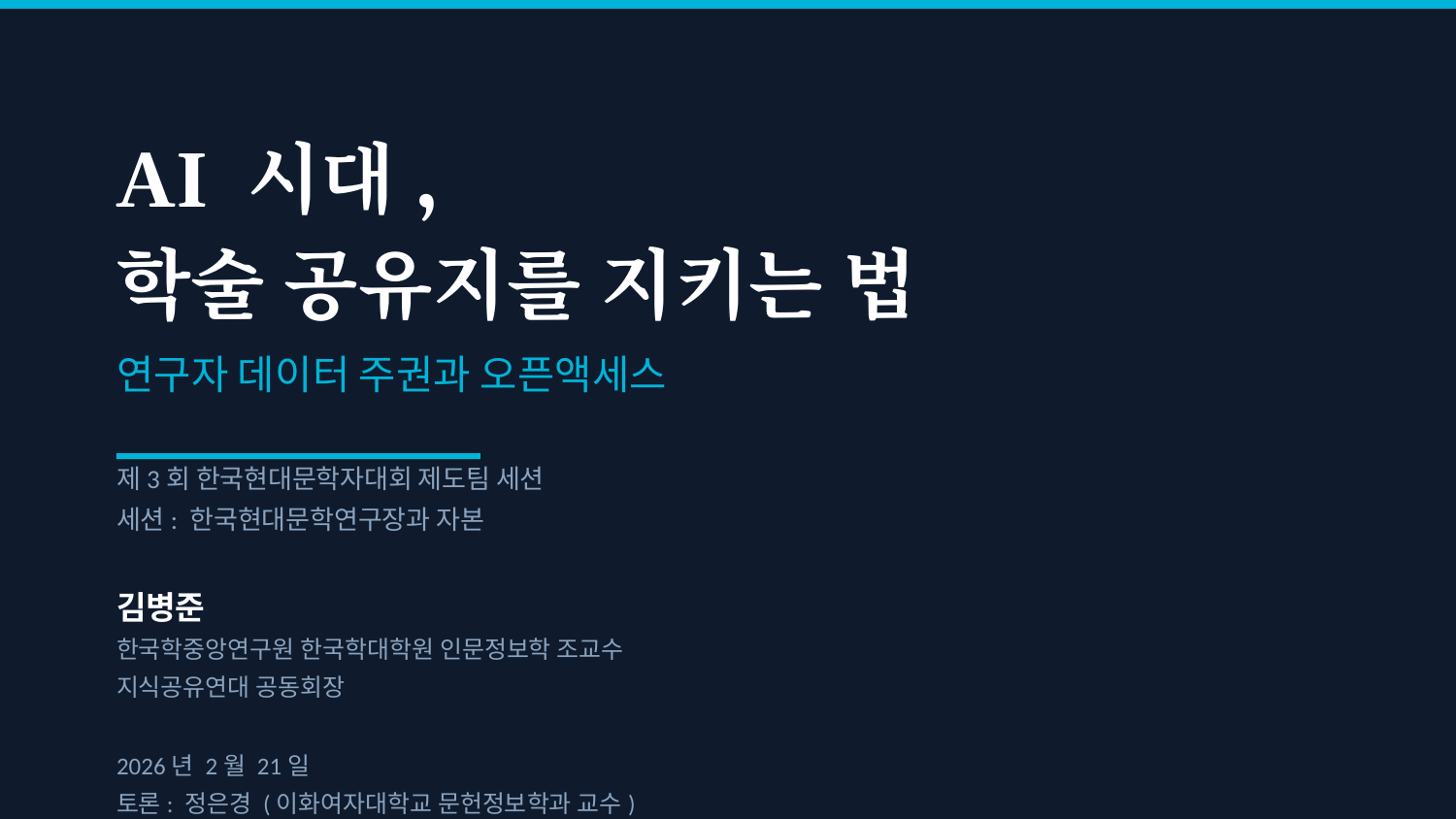

AI 시대,
학술 공유지를 지키는 법
연구자 데이터 주권과 오픈액세스

제3회 한국현대문학자대회 제도팀 세션
세션: 한국현대문학연구장과 자본

김병준
한국학중앙연구원 한국학대학원 인문정보학 조교수
지식공유연대 공동회장

2026년 2월 21일
토론: 정은경 (이화여자대학교 문헌정보학과 교수)